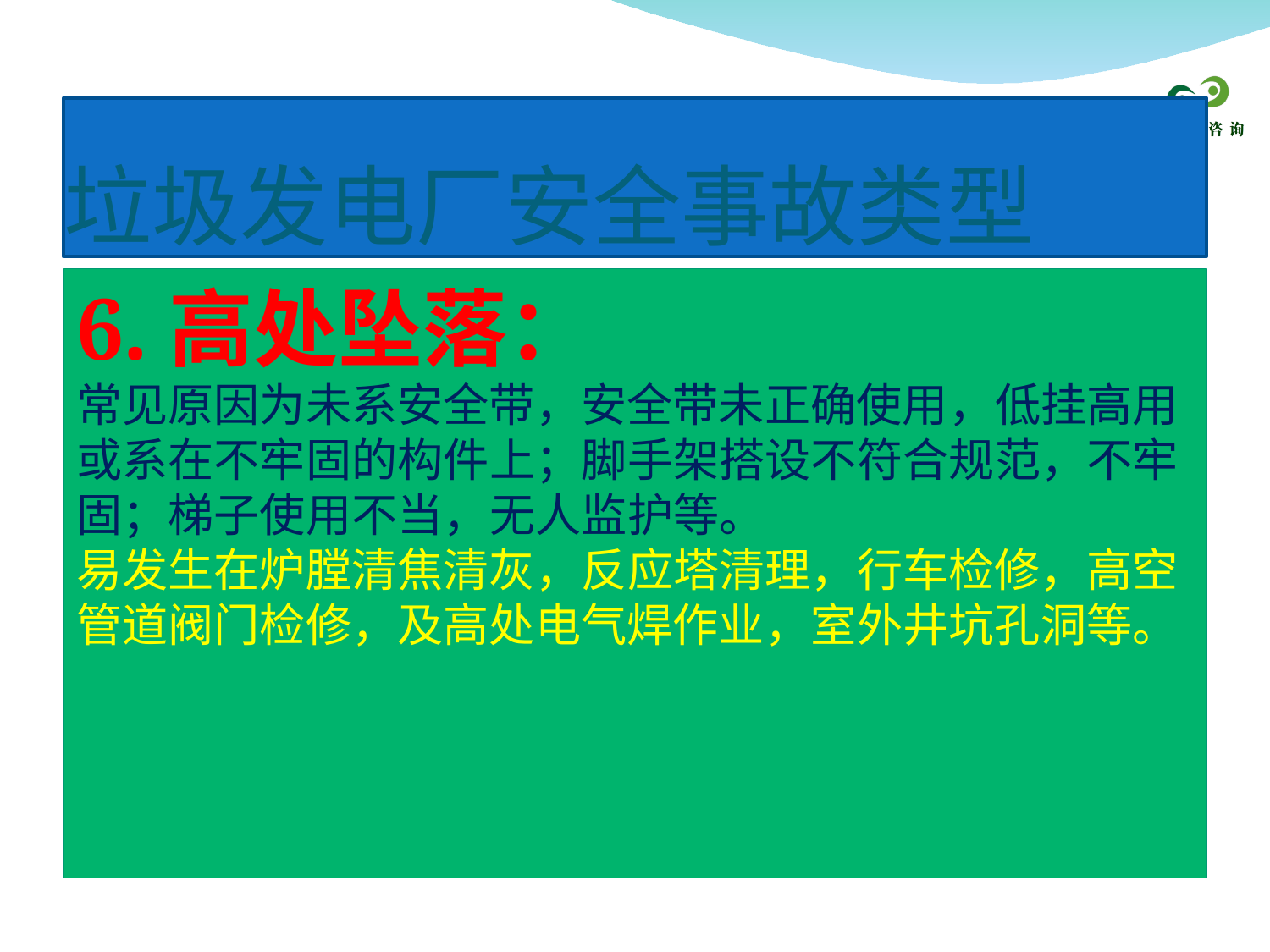

垃圾发电厂安全事故类型
6.高处坠落：
常见原因为未系安全带，安全带未正确使用，低挂高用或系在不牢固的构件上；脚手架搭设不符合规范，不牢固；梯子使用不当，无人监护等。
易发生在炉膛清焦清灰，反应塔清理，行车检修，高空管道阀门检修，及高处电气焊作业，室外井坑孔洞等。